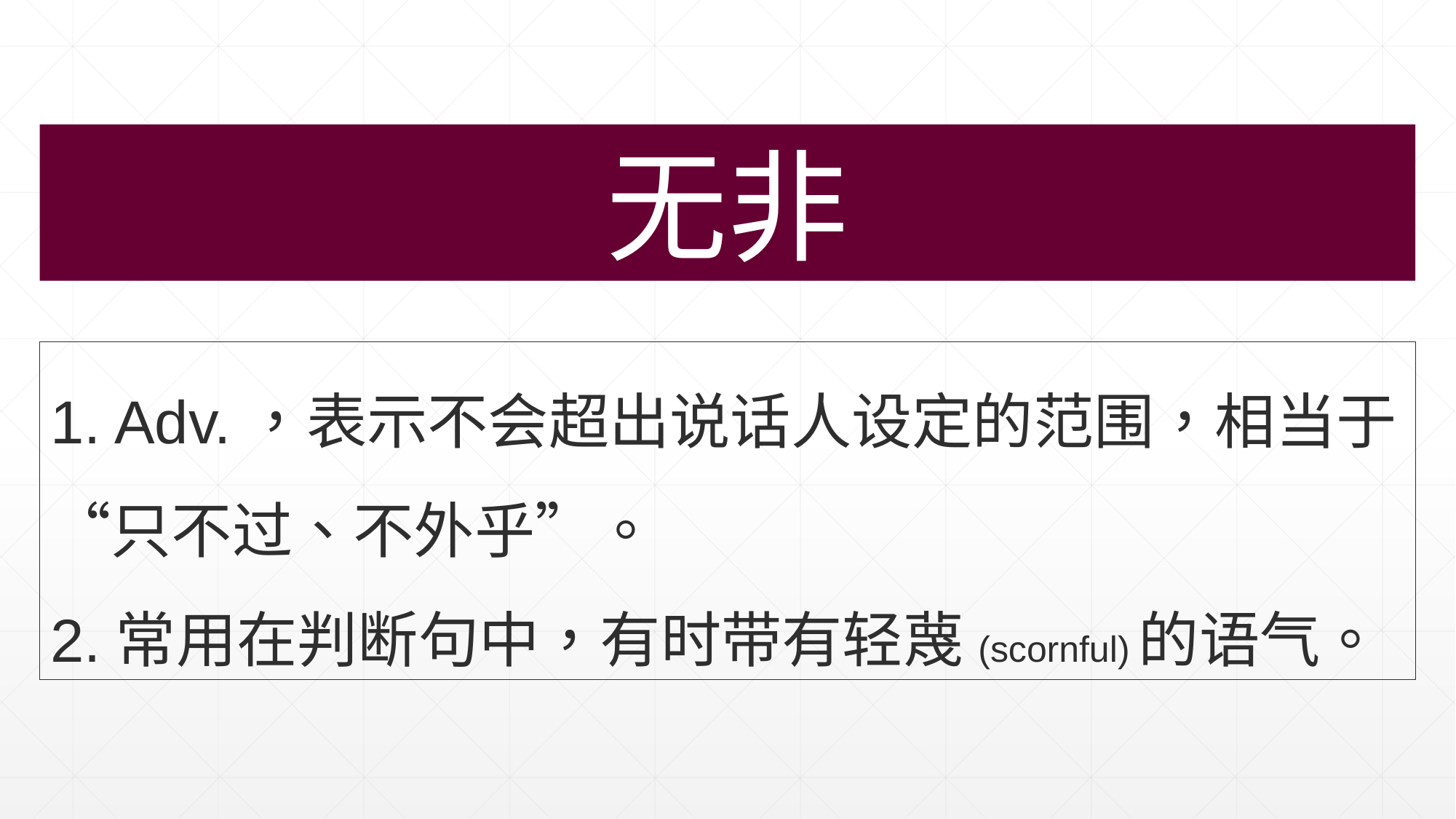

无非
1. Adv.，表示不会超出说话人设定的范围，相当于“只不过、不外乎”。
2.常用在判断句中，有时带有轻蔑(scornful)的语气。